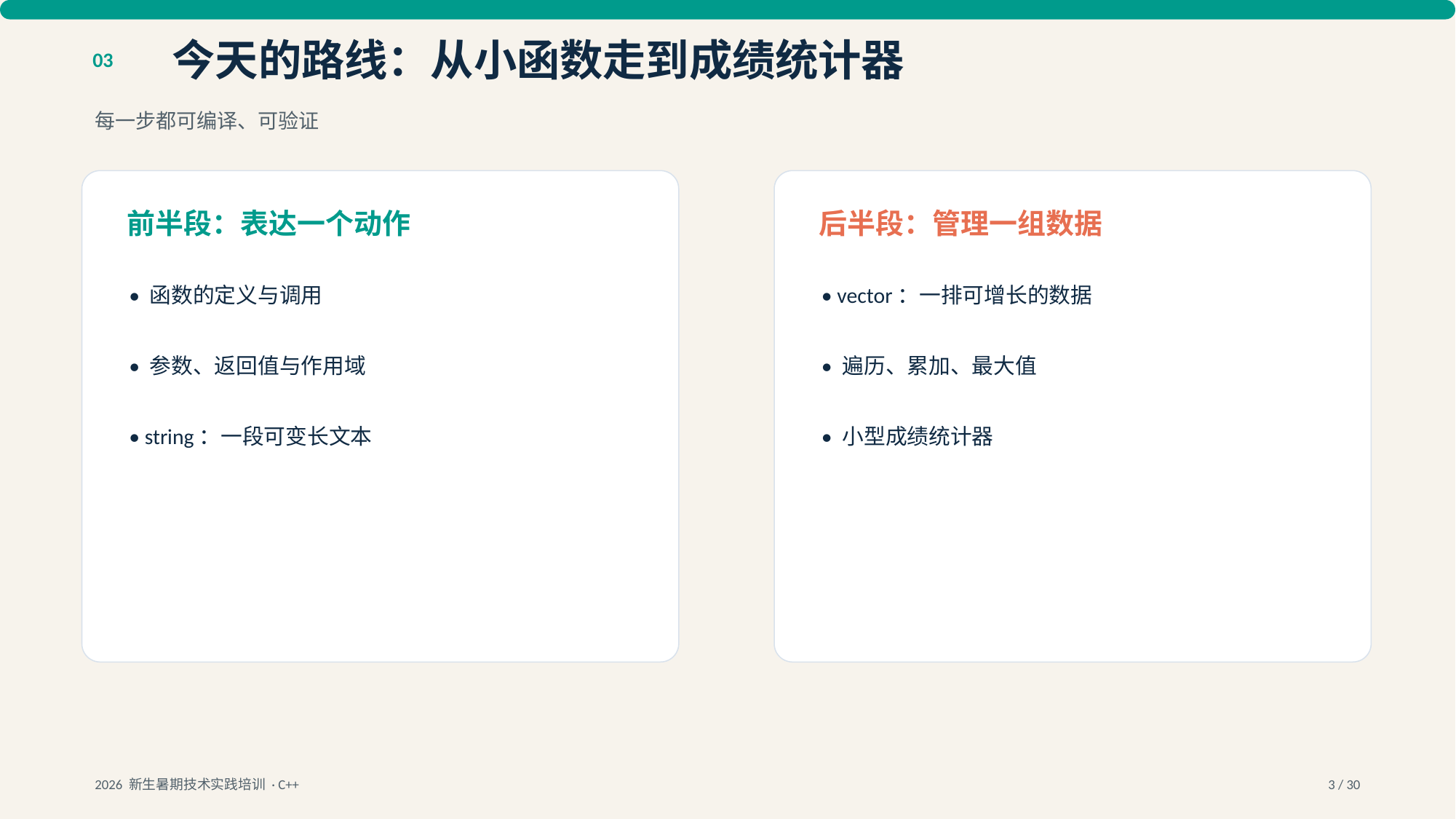

今天的路线：从小函数走到成绩统计器
03
每一步都可编译、可验证

前半段：表达一个动作
后半段：管理一组数据
• 函数的定义与调用
• vector：一排可增长的数据
• 参数、返回值与作用域
• 遍历、累加、最大值
• string：一段可变长文本
• 小型成绩统计器
2026 新生暑期技术实践培训 · C++
3 / 30